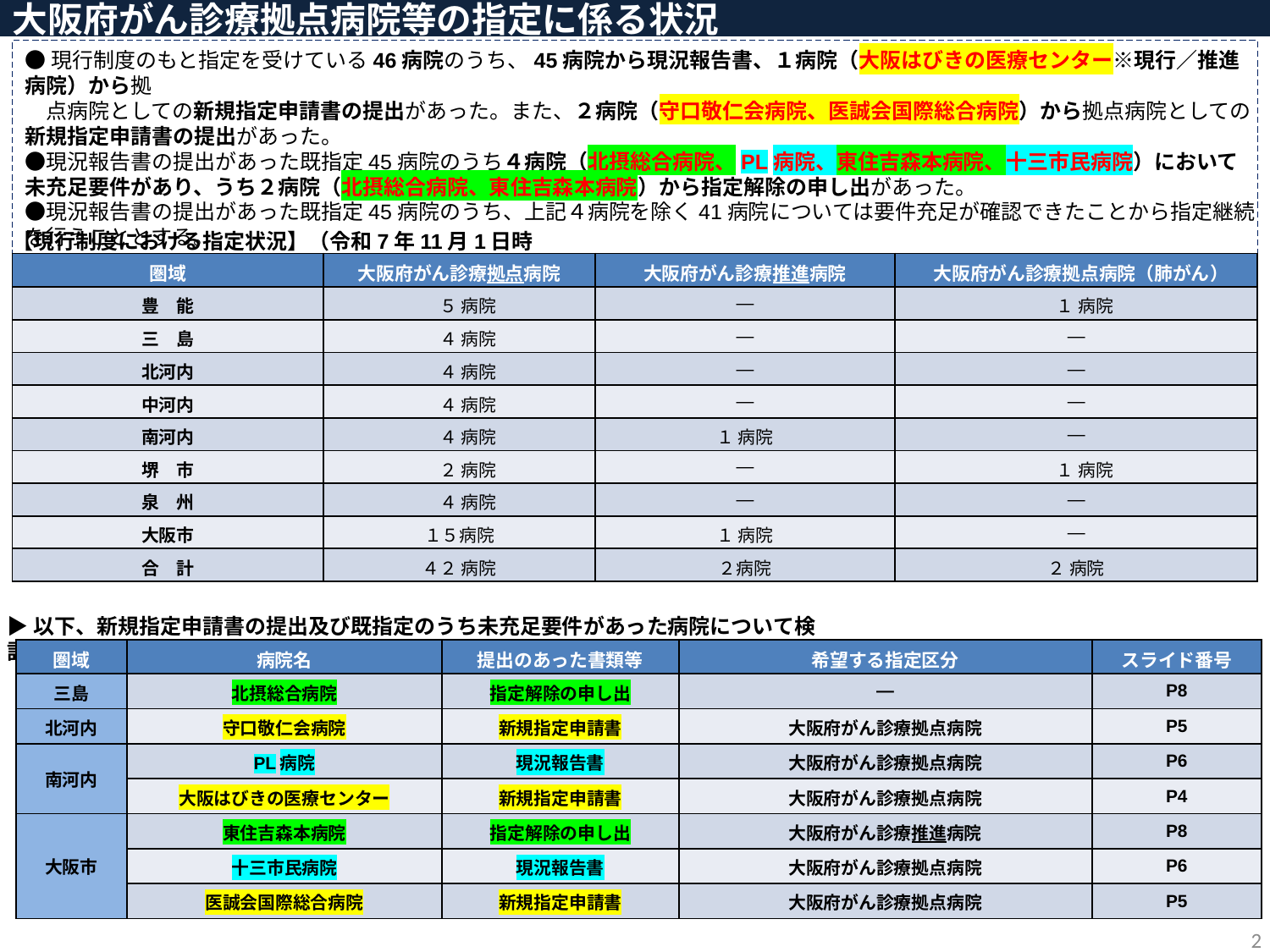

大阪府がん診療拠点病院等の指定に係る状況
●現行制度のもと指定を受けている46病院のうち、45病院から現況報告書、１病院（大阪はびきの医療センター※現行／推進病院）から拠
　点病院としての新規指定申請書の提出があった。また、２病院（守口敬仁会病院、医誠会国際総合病院）から拠点病院としての新規指定申請書の提出があった。
●現況報告書の提出があった既指定45病院のうち４病院（北摂総合病院、PL病院、東住吉森本病院、十三市民病院）において未充足要件があり、うち２病院（北摂総合病院、東住吉森本病院）から指定解除の申し出があった。
●現況報告書の提出があった既指定45病院のうち、上記４病院を除く41病院については要件充足が確認できたことから指定継続を行うこととする。
【現行制度における指定状況】（令和7年11月1日時点）
| 圏域 | 大阪府がん診療拠点病院 | 大阪府がん診療推進病院 | 大阪府がん診療拠点病院（肺がん） |
| --- | --- | --- | --- |
| 豊　能 | ５ 病院 | ― | １ 病院 |
| 三　島 | ４ 病院 | ― | ― |
| 北河内 | ４ 病院 | ― | ― |
| 中河内 | ４ 病院 | ― | ― |
| 南河内 | ４ 病院 | １ 病院 | ― |
| 堺　市 | ２ 病院 | ― | １ 病院 |
| 泉　州 | ４ 病院 | ― | ― |
| 大阪市 | １５病院 | １ 病院 | ― |
| 合　計 | ４２ 病院 | ２病院 | ２ 病院 |
▶以下、新規指定申請書の提出及び既指定のうち未充足要件があった病院について検討する。
| 圏域 | 病院名 | 提出のあった書類等 | 希望する指定区分 | スライド番号 |
| --- | --- | --- | --- | --- |
| 三島 | 北摂総合病院 | 指定解除の申し出 | ― | P8 |
| 北河内 | 守口敬仁会病院 | 新規指定申請書 | 大阪府がん診療拠点病院 | P5 |
| 南河内 | PL病院 | 現況報告書 | 大阪府がん診療拠点病院 | P6 |
| 南河内 | 大阪はびきの医療センター | 新規指定申請書 | 大阪府がん診療拠点病院 | P4 |
| 大阪市 | 東住吉森本病院 | 指定解除の申し出 | 大阪府がん診療推進病院 | P8 |
| 大阪市 | 十三市民病院 | 現況報告書 | 大阪府がん診療拠点病院 | P6 |
| 大阪市 | 医誠会国際総合病院 | 新規指定申請書 | 大阪府がん診療拠点病院 | P5 |
2